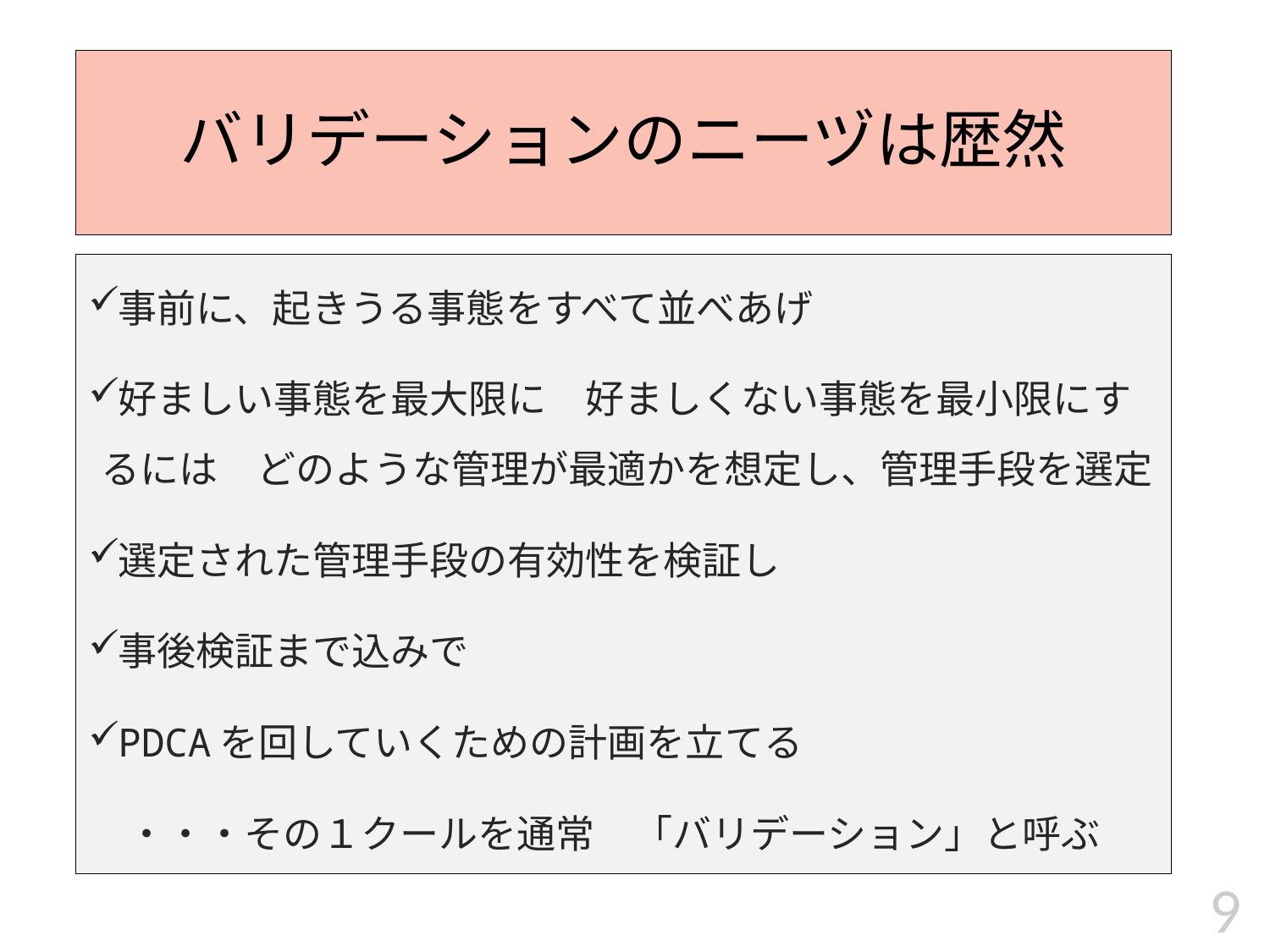

バリデーションのニーヅは歴然
事前に、起きうる事態をすべて並べあげ
好ましい事態を最大限に　好ましくない事態を最小限にするには　どのような管理が最適かを想定し、管理手段を選定
選定された管理手段の有効性を検証し
事後検証まで込みで
PDCAを回していくための計画を立てる
　・・・その１クールを通常　「バリデーション」と呼ぶ

9